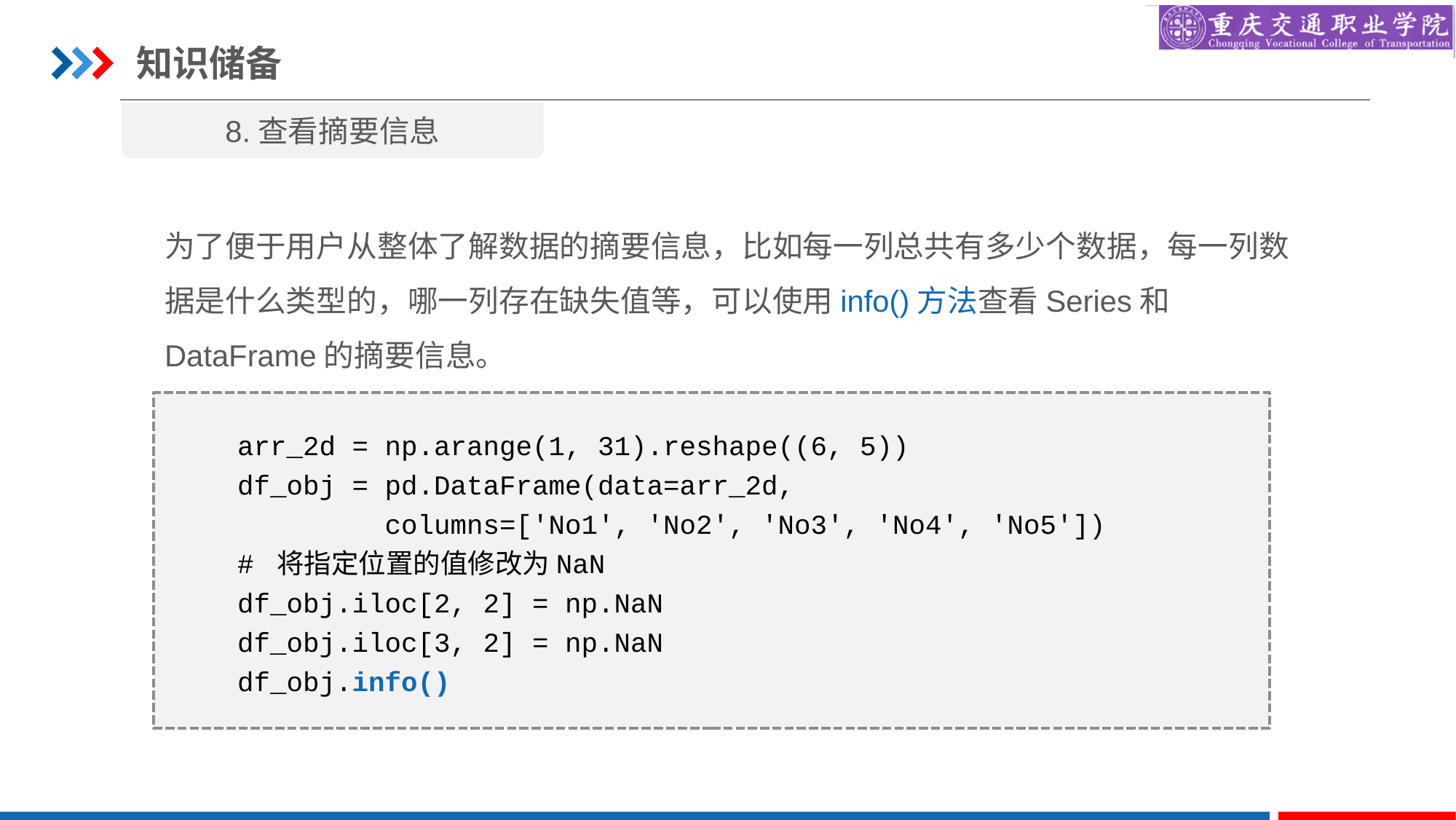

知识储备

8.查看摘要信息
为了便于用户从整体了解数据的摘要信息，比如每一列总共有多少个数据，每一列数据是什么类型的，哪一列存在缺失值等，可以使用info()方法查看Series和DataFrame的摘要信息。

arr_2d = np.arange(1, 31).reshape((6, 5))
df_obj = pd.DataFrame(data=arr_2d,
         columns=['No1', 'No2', 'No3', 'No4', 'No5'])
# 将指定位置的值修改为NaN
df_obj.iloc[2, 2] = np.NaN
df_obj.iloc[3, 2] = np.NaN
df_obj.info()